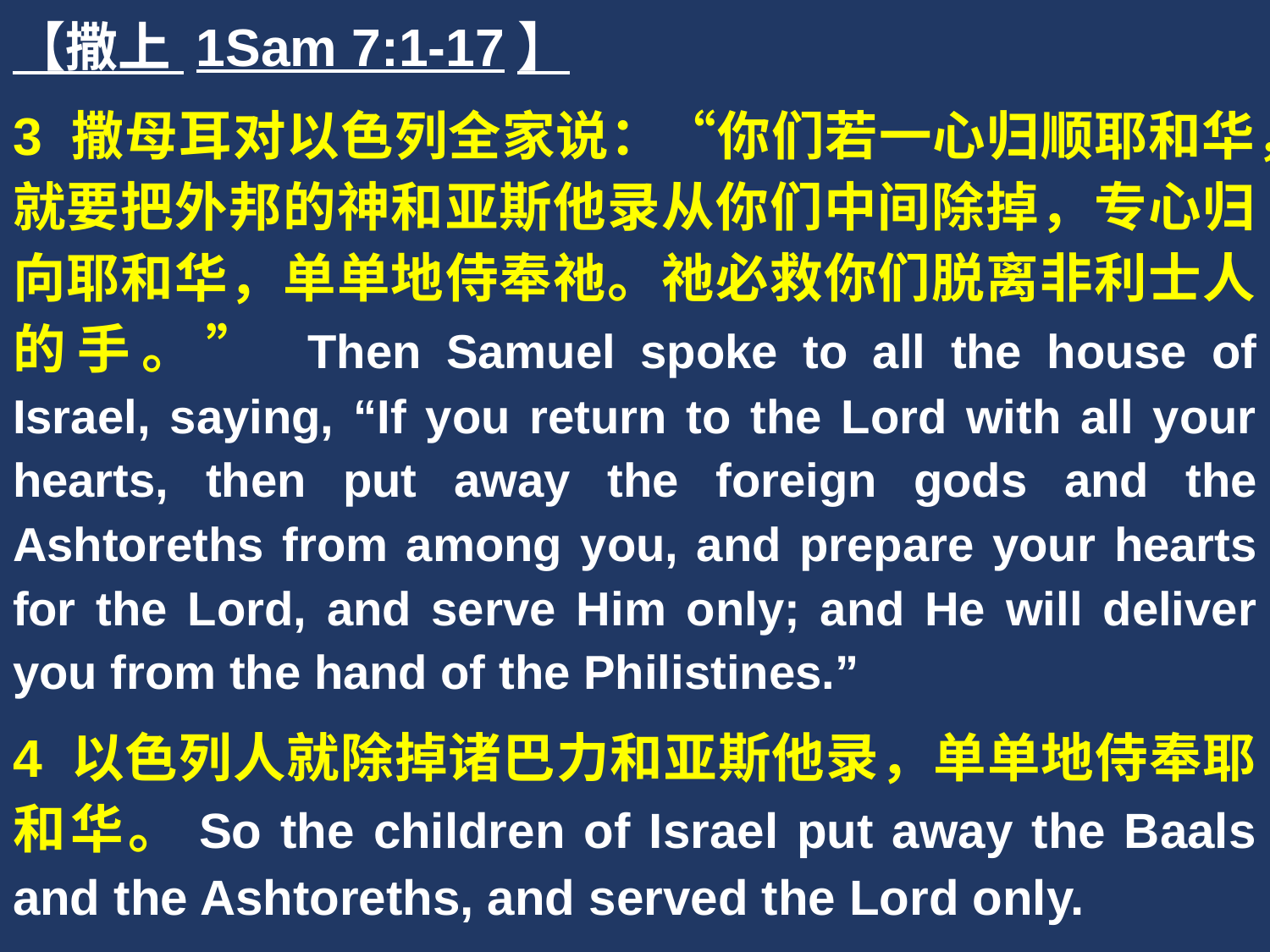

【撒上 1Sam 7:1-17】
3 撒母耳对以色列全家说：“你们若一心归顺耶和华，就要把外邦的神和亚斯他录从你们中间除掉，专心归向耶和华，单单地侍奉祂。祂必救你们脱离非利士人的手。” Then Samuel spoke to all the house of Israel, saying, “If you return to the Lord with all your hearts, then put away the foreign gods and the Ashtoreths from among you, and prepare your hearts for the Lord, and serve Him only; and He will deliver you from the hand of the Philistines.”
4 以色列人就除掉诸巴力和亚斯他录，单单地侍奉耶和华。So the children of Israel put away the Baals and the Ashtoreths, and served the Lord only.